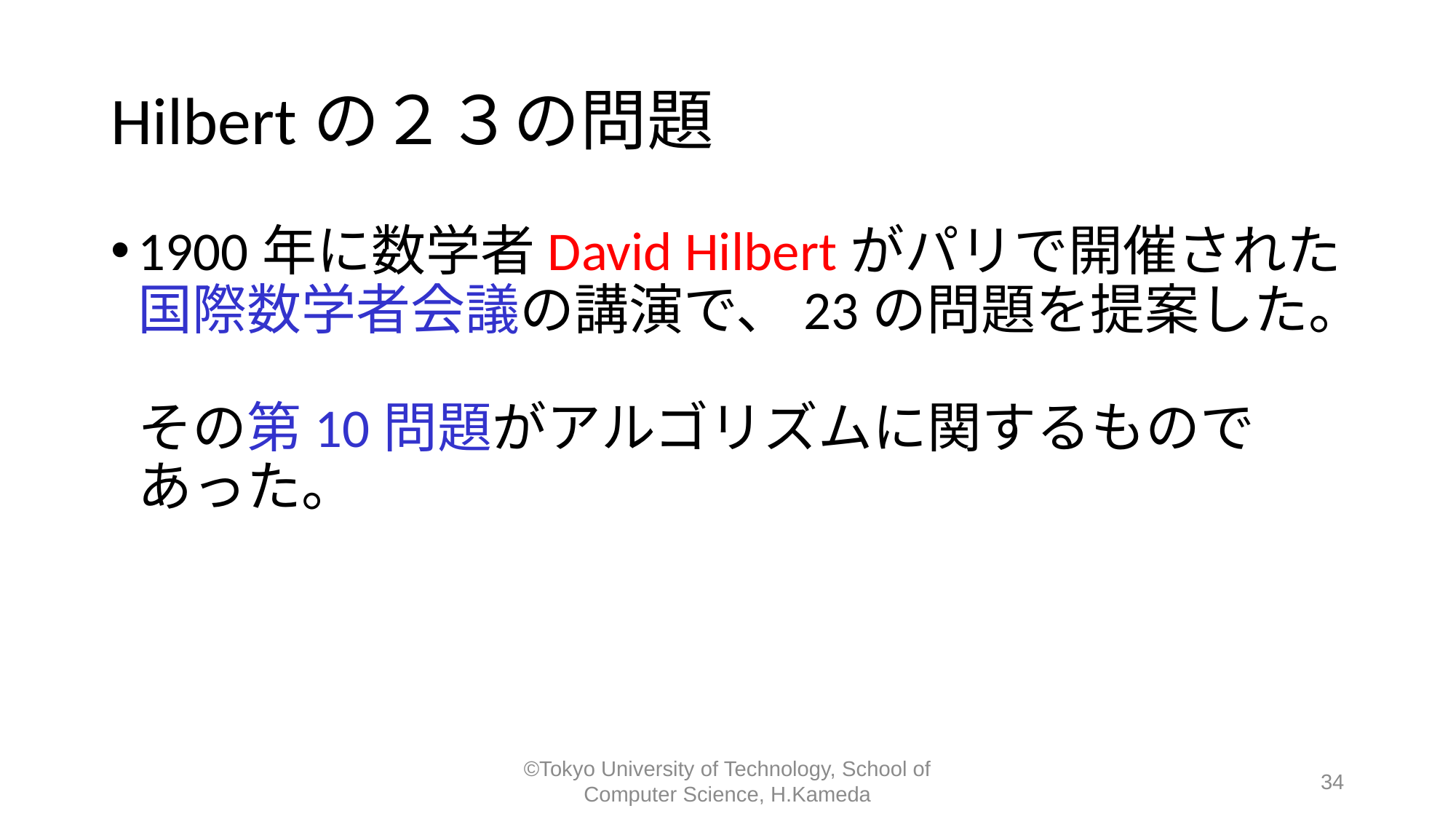

# Hilbertの２３の問題
1900年に数学者David Hilbertがパリで開催された国際数学者会議の講演で、23の問題を提案した。
その第10問題がアルゴリズムに関するものであった。
©Tokyo University of Technology, School of Computer Science, H.Kameda
34